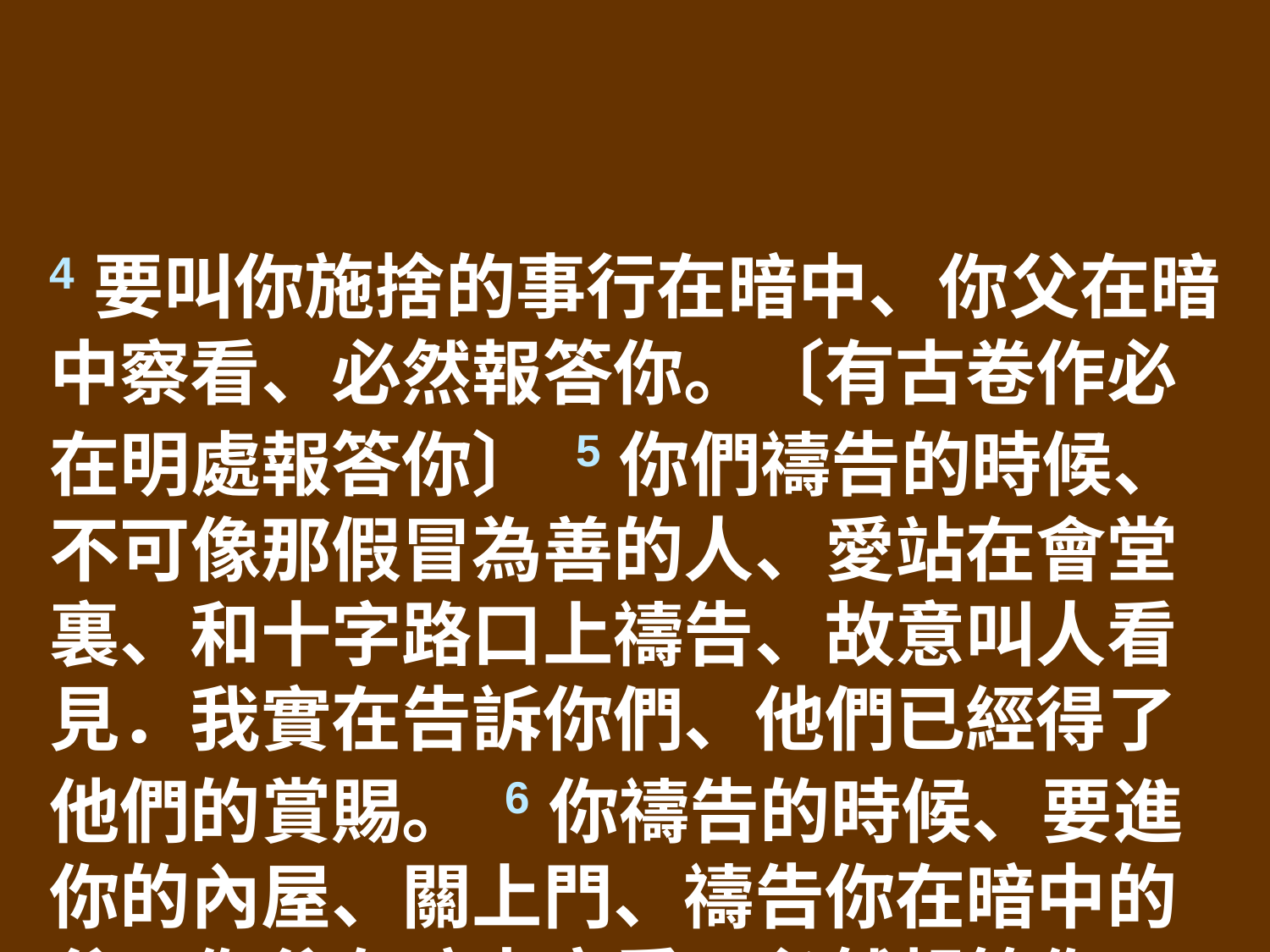

4要叫你施捨的事行在暗中、你父在暗中察看、必然報答你。〔有古卷作必在明處報答你〕 5你們禱告的時候、不可像那假冒為善的人、愛站在會堂裏、和十字路口上禱告、故意叫人看見．我實在告訴你們、他們已經得了他們的賞賜。 6你禱告的時候、要進你的內屋、關上門、禱告你在暗中的父、你父在暗中察看、必然報答你。